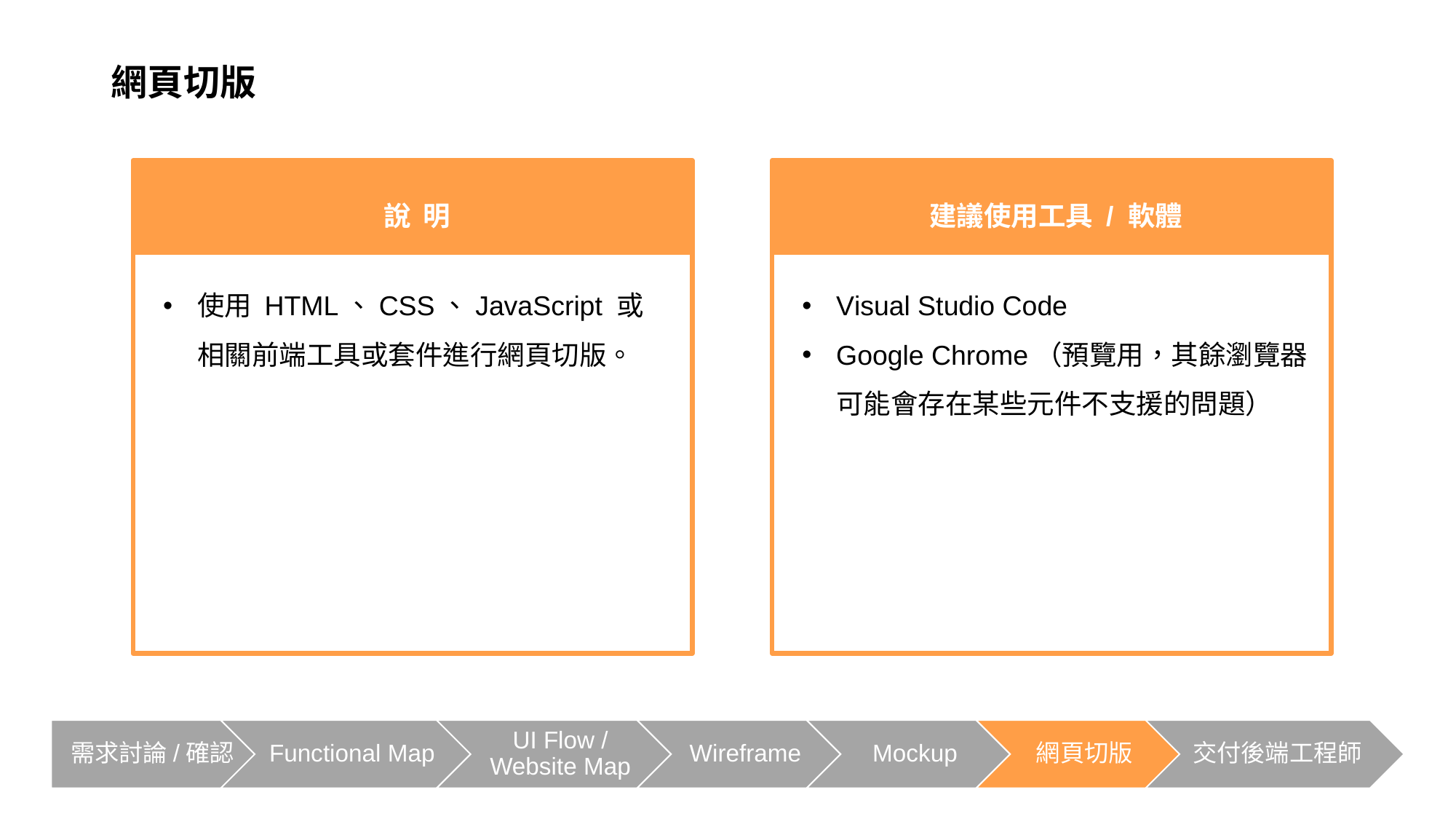

網頁切版
說  明
使用 HTML、CSS、JavaScript 或相關前端工具或套件進行網頁切版。
建議使用工具 / 軟體
Visual Studio Code
Google Chrome（預覽用，其餘瀏覽器可能會存在某些元件不支援的問題）
需求討論/確認
Functional Map
UI Flow / Website Map
Wireframe
Mockup
網頁切版
交付後端工程師